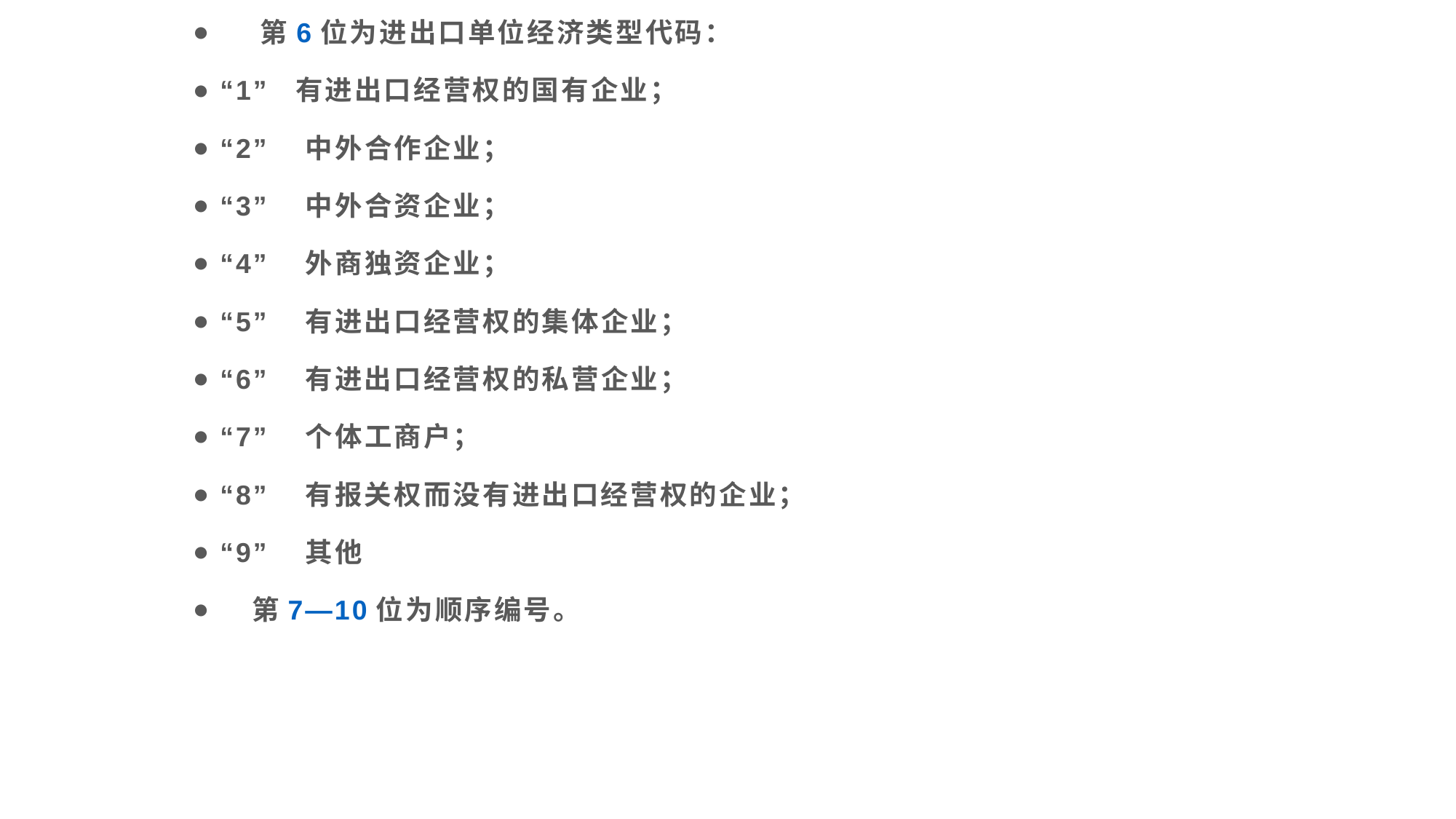

第6位为进出口单位经济类型代码：
“1”  有进出口经营权的国有企业；
“2”   中外合作企业；
“3”   中外合资企业；
“4”   外商独资企业；
“5”   有进出口经营权的集体企业；
“6”   有进出口经营权的私营企业；
“7”   个体工商户；
“8”   有报关权而没有进出口经营权的企业；
“9”   其他
   第7—10位为顺序编号。